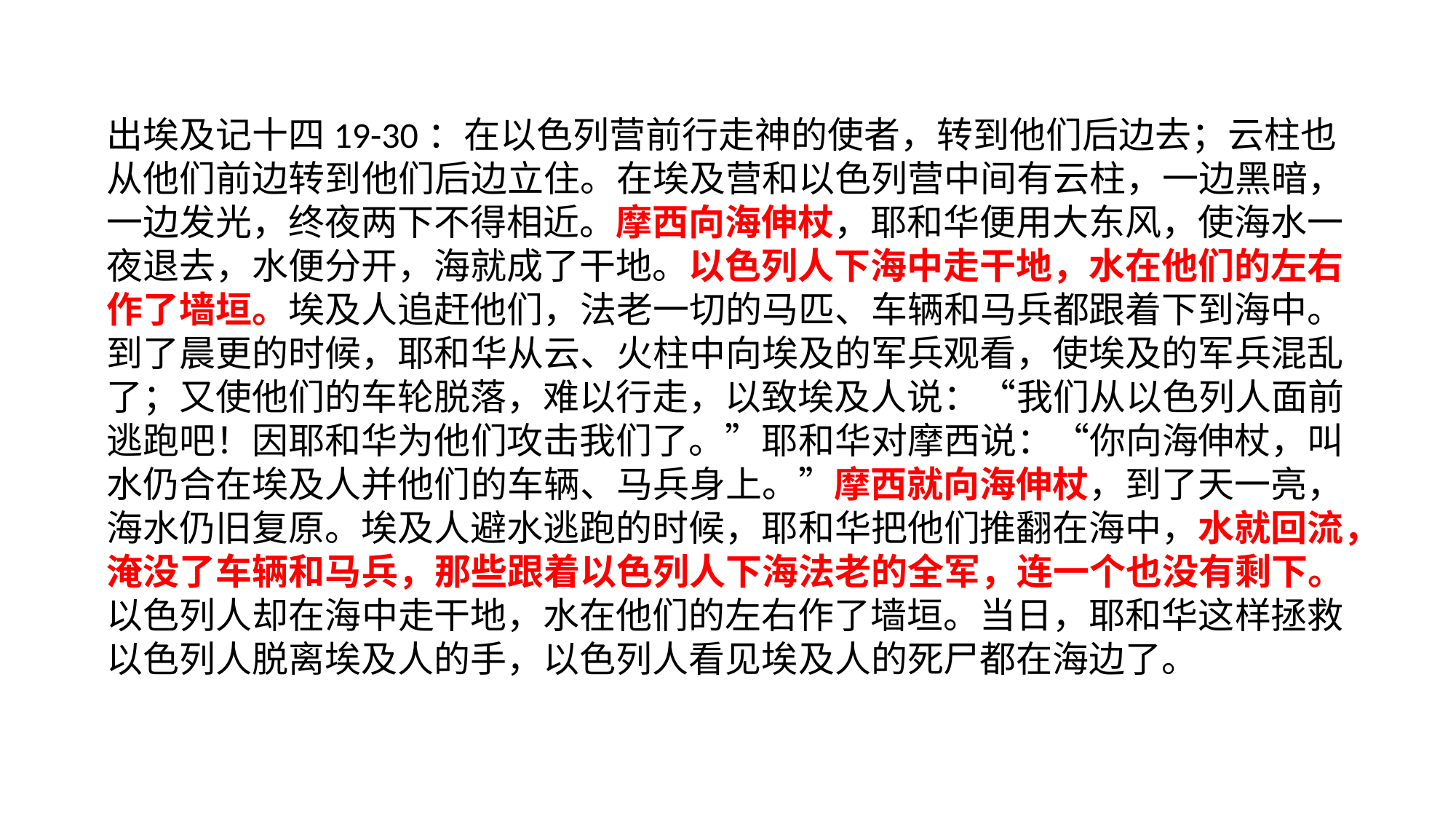

出埃及记十四19-30：在以色列营前行走神的使者，转到他们后边去；云柱也从他们前边转到他们后边立住。在埃及营和以色列营中间有云柱，一边黑暗，一边发光，终夜两下不得相近。摩西向海伸杖，耶和华便用大东风，使海水一夜退去，水便分开，海就成了干地。以色列人下海中走干地，水在他们的左右作了墙垣。埃及人追赶他们，法老一切的马匹、车辆和马兵都跟着下到海中。到了晨更的时候，耶和华从云、火柱中向埃及的军兵观看，使埃及的军兵混乱了；又使他们的车轮脱落，难以行走，以致埃及人说：“我们从以色列人面前逃跑吧！因耶和华为他们攻击我们了。”耶和华对摩西说：“你向海伸杖，叫水仍合在埃及人并他们的车辆、马兵身上。”摩西就向海伸杖，到了天一亮，海水仍旧复原。埃及人避水逃跑的时候，耶和华把他们推翻在海中，水就回流，淹没了车辆和马兵，那些跟着以色列人下海法老的全军，连一个也没有剩下。以色列人却在海中走干地，水在他们的左右作了墙垣。当日，耶和华这样拯救以色列人脱离埃及人的手，以色列人看见埃及人的死尸都在海边了。